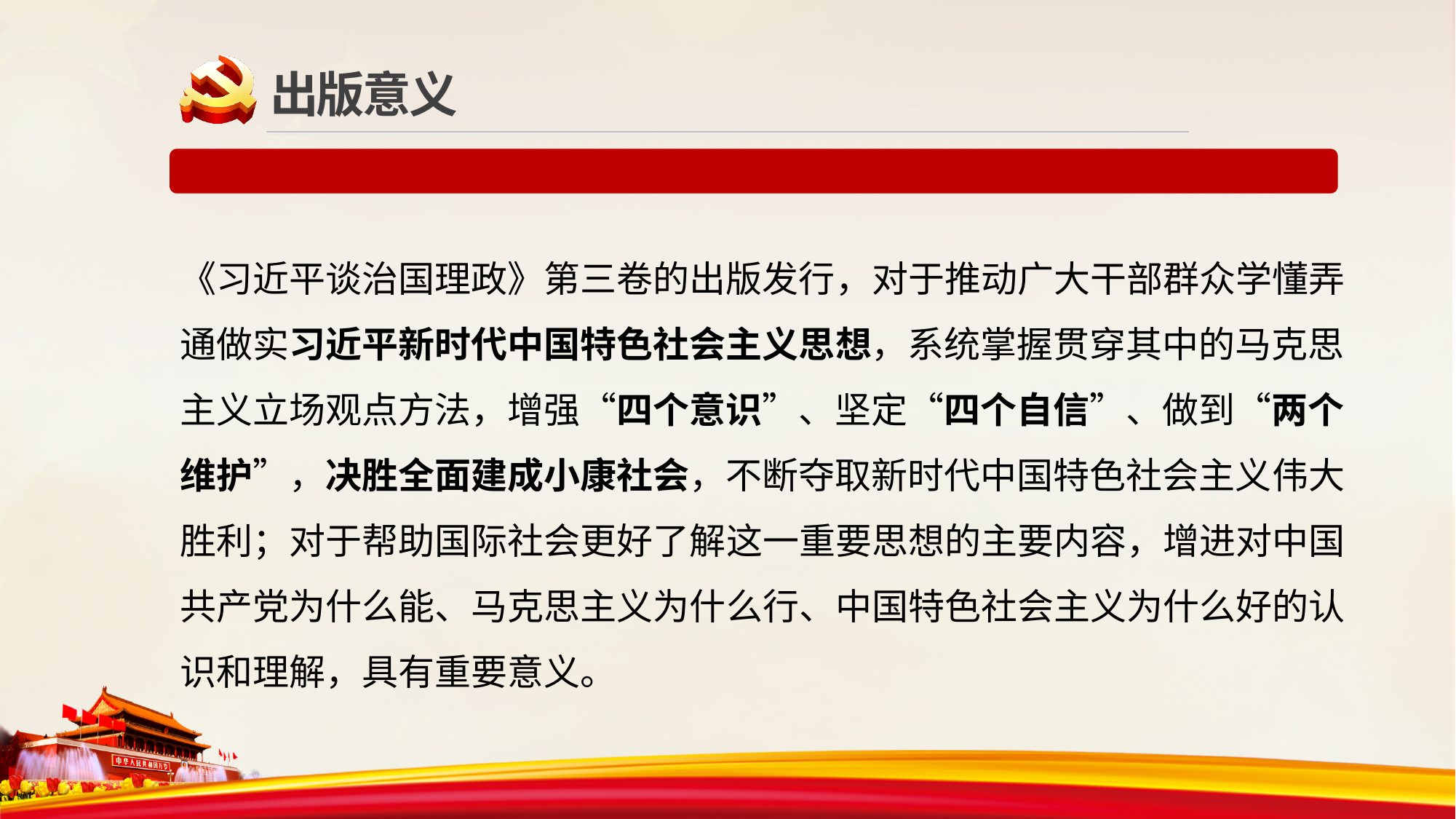

出版意义

《习近平谈治国理政》第三卷的出版发行，对于推动广大干部群众学懂弄通做实习近平新时代中国特色社会主义思想，系统掌握贯穿其中的马克思主义立场观点方法，增强“四个意识”、坚定“四个自信”、做到“两个维护”，决胜全面建成小康社会，不断夺取新时代中国特色社会主义伟大胜利；对于帮助国际社会更好了解这一重要思想的主要内容，增进对中国共产党为什么能、马克思主义为什么行、中国特色社会主义为什么好的认识和理解，具有重要意义。